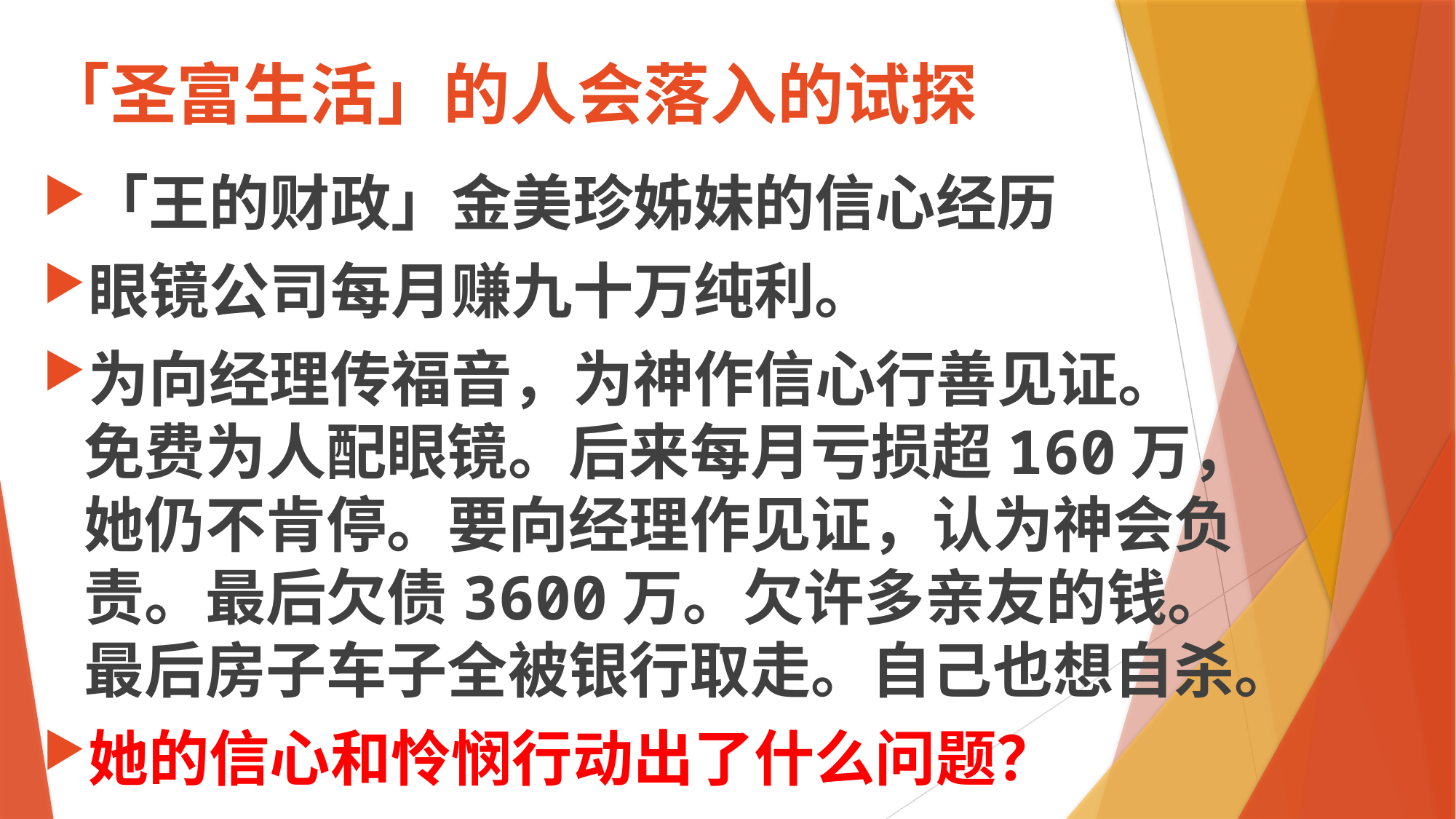

# 「圣富生活」的人会落入的试探
「王的财政」金美珍姊妹的信心经历
眼镜公司每月赚九十万纯利。
为向经理传福音，为神作信心行善见证。免费为人配眼镜。后来每月亏损超160万，她仍不肯停。要向经理作见证，认为神会负责。最后欠债3600万。欠许多亲友的钱。最后房子车子全被银行取走。自己也想自杀。
她的信心和怜悯行动出了什么问题？